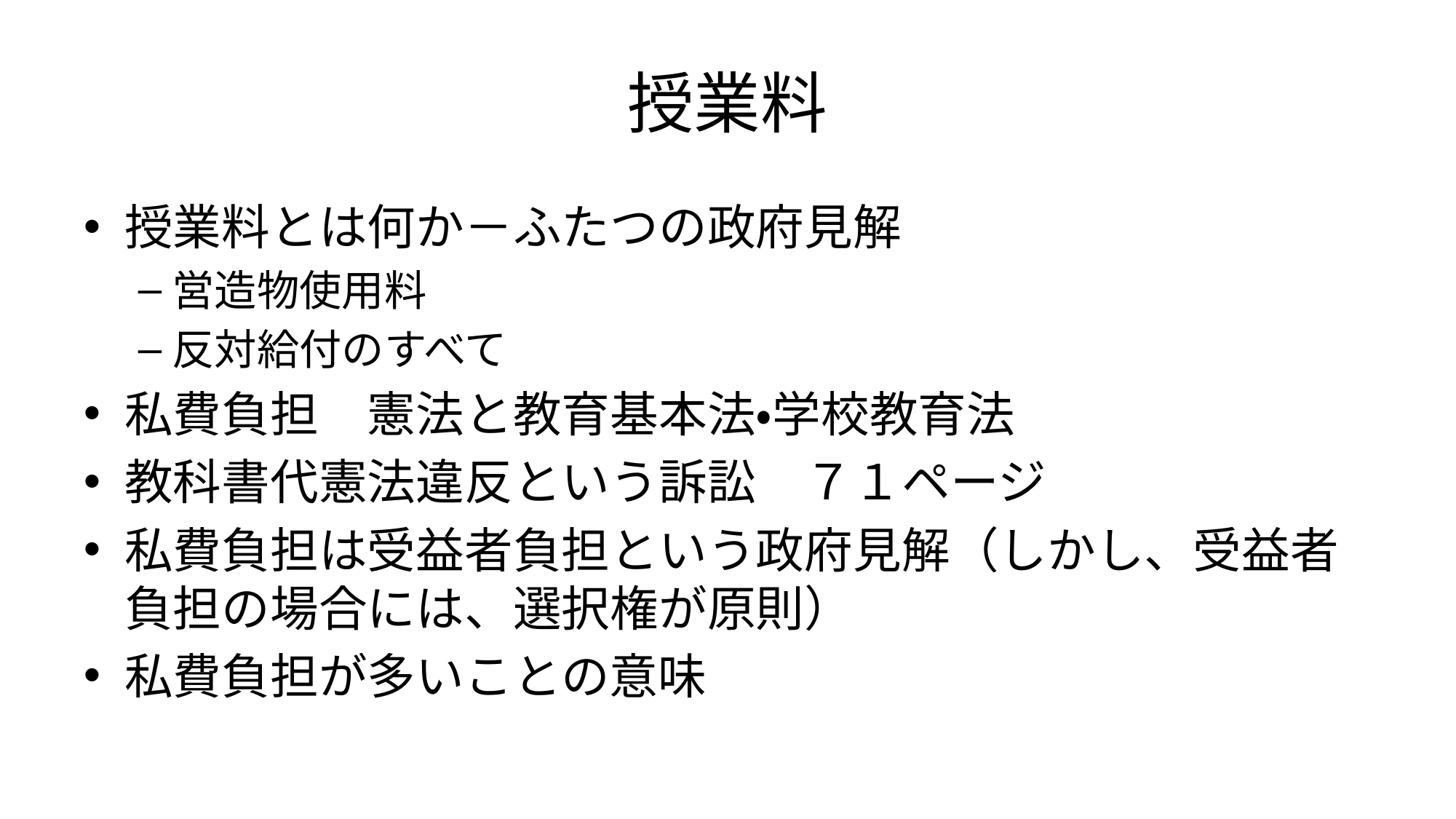

# 授業料
授業料とは何か－ふたつの政府見解
営造物使用料
反対給付のすべて
私費負担　憲法と教育基本法・学校教育法
教科書代憲法違反という訴訟　７１ページ
私費負担は受益者負担という政府見解（しかし、受益者負担の場合には、選択権が原則）
私費負担が多いことの意味